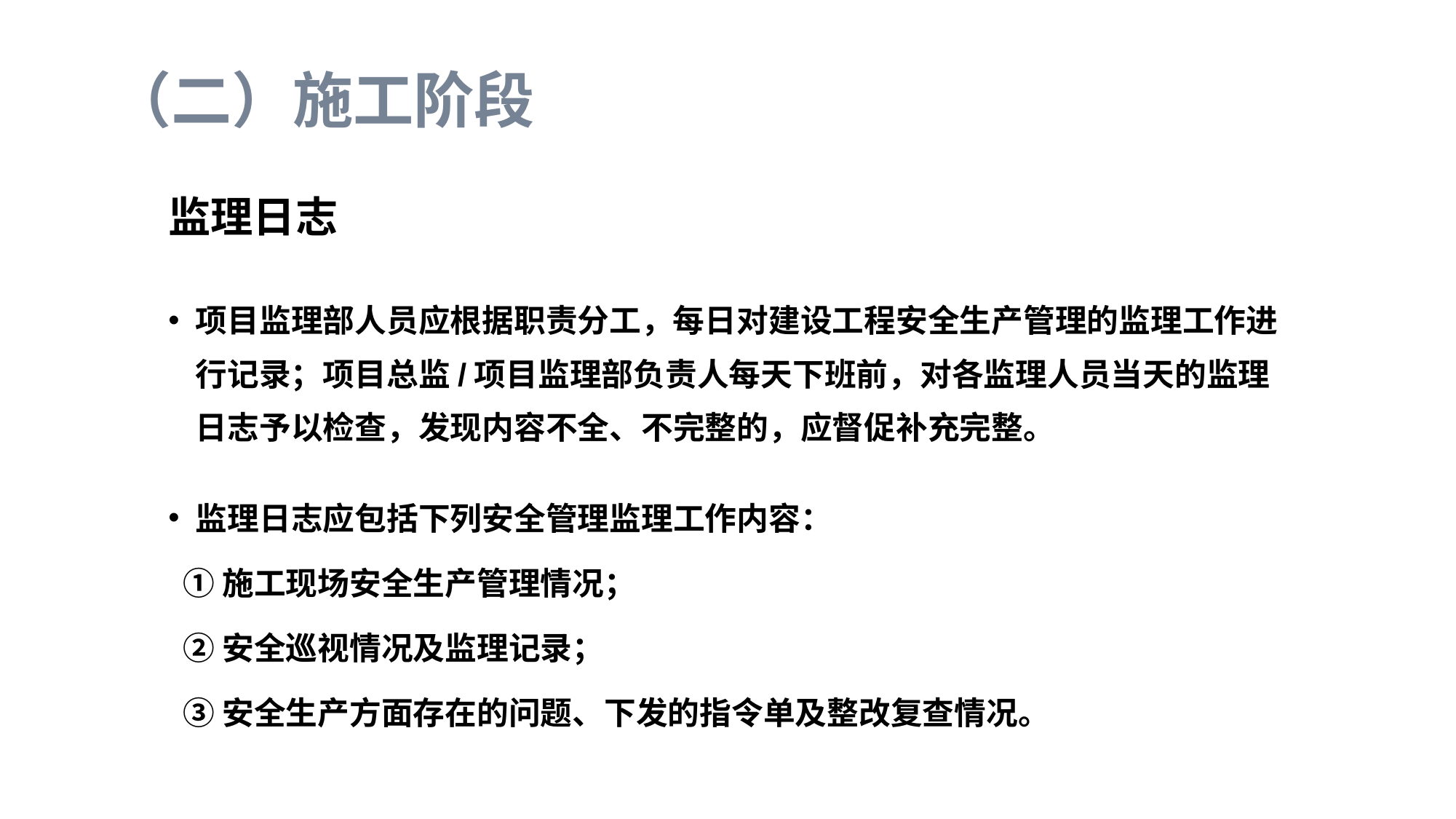

# （二）施工阶段
监理日志

项目监理部人员应根据职责分工，每日对建设工程安全生产管理的监理工作进 行记录；项目总监/项目监理部负责人每天下班前，对各监理人员当天的监理日志予以检查，发现内容不全、不完整的，应督促补充完整。

监理日志应包括下列安全管理监理工作内容：
  ①施工现场安全生产管理情况；
  ②安全巡视情况及监理记录；
  ③安全生产方面存在的问题、下发的指令单及整改复查情况。